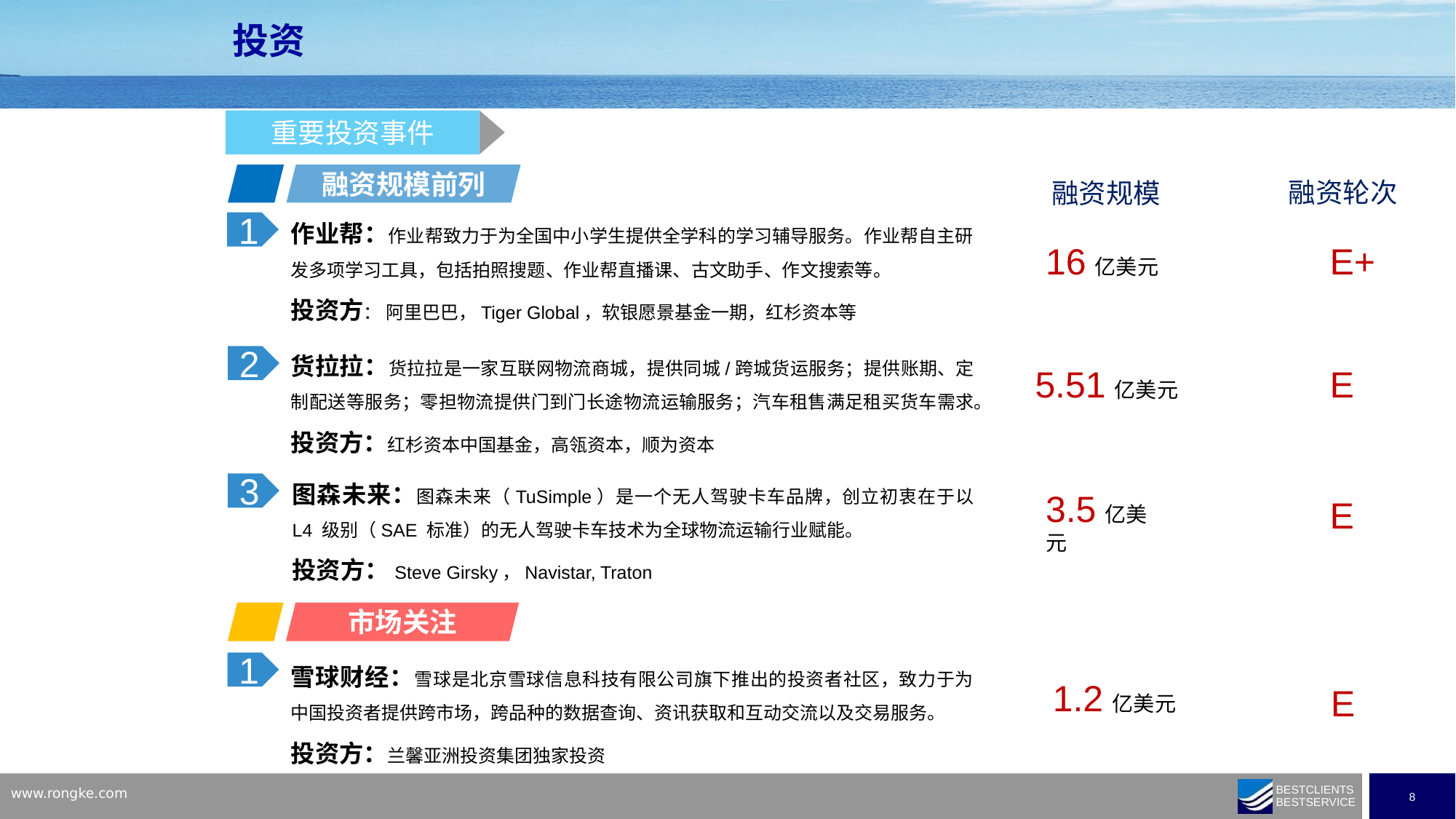

投资
重要投资事件

融资规模前列
融资轮次
融资规模
作业帮：作业帮致力于为全国中小学生提供全学科的学习辅导服务。作业帮自主研发多项学习工具，包括拍照搜题、作业帮直播课、古文助手、作文搜索等。
投资方： 阿里巴巴，Tiger Global，软银愿景基金一期，红杉资本等
1
16亿美元
E+
货拉拉：货拉拉是一家互联网物流商城，提供同城/跨城货运服务；提供账期、定制配送等服务；零担物流提供门到门长途物流运输服务；汽车租售满足租买货车需求。
投资方：红杉资本中国基金，高瓴资本，顺为资本
2
5.51亿美元
E
图森未来：图森未来（TuSimple）是一个无人驾驶卡车品牌，创立初衷在于以 L4 级别（SAE 标准）的无人驾驶卡车技术为全球物流运输行业赋能。
投资方：Steve Girsky，Navistar, Traton
3
3.5亿美元
E

市场关注
雪球财经：雪球是北京雪球信息科技有限公司旗下推出的投资者社区，致力于为中国投资者提供跨市场，跨品种的数据查询、资讯获取和互动交流以及交易服务。
投资方：兰馨亚洲投资集团独家投资
1
1.2亿美元
E